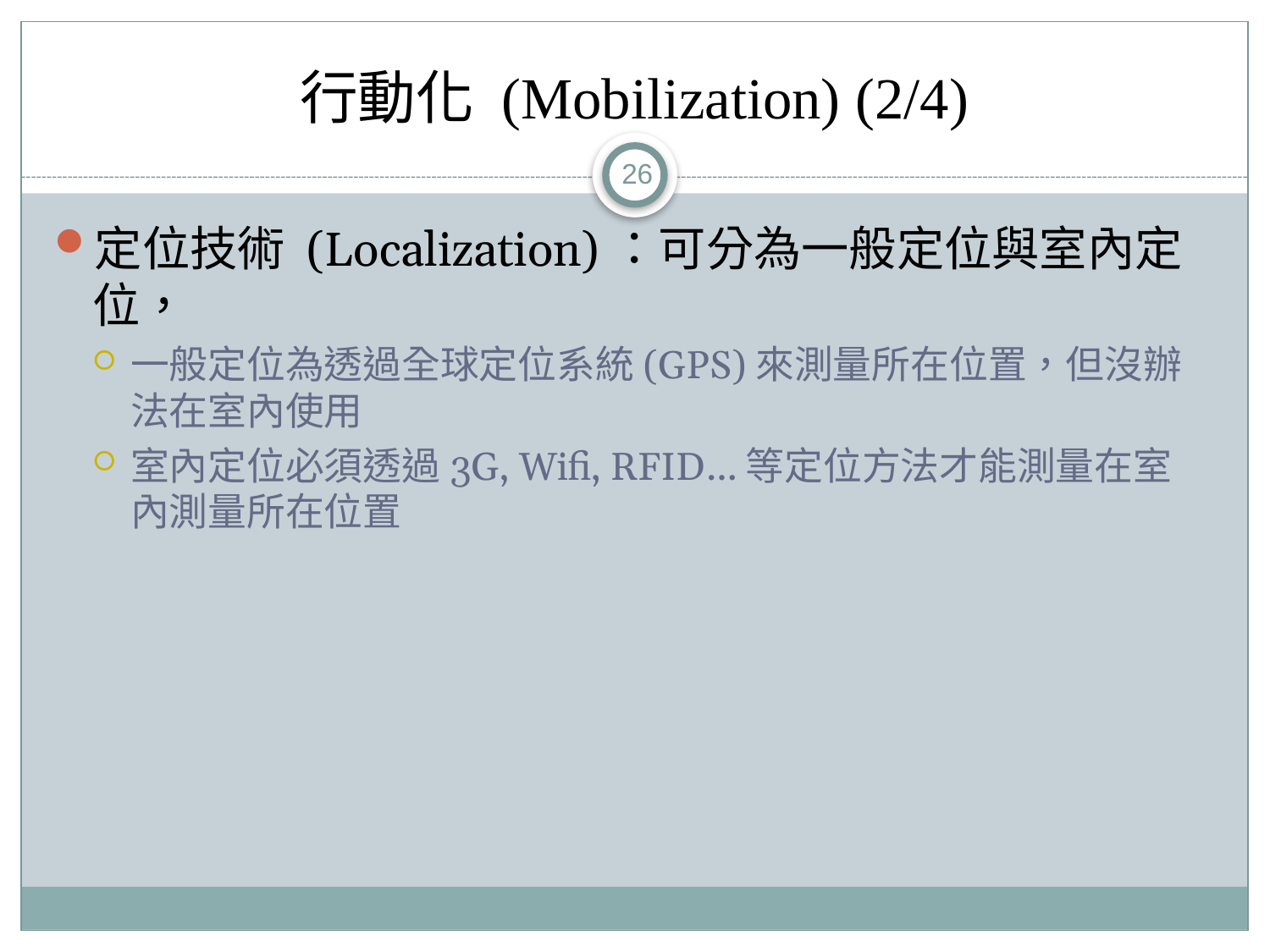

# 行動化 (Mobilization) (2/4)
26
定位技術 (Localization)：可分為一般定位與室內定位，
一般定位為透過全球定位系統(GPS)來測量所在位置，但沒辦法在室內使用
室內定位必須透過3G, Wifi, RFID…等定位方法才能測量在室內測量所在位置